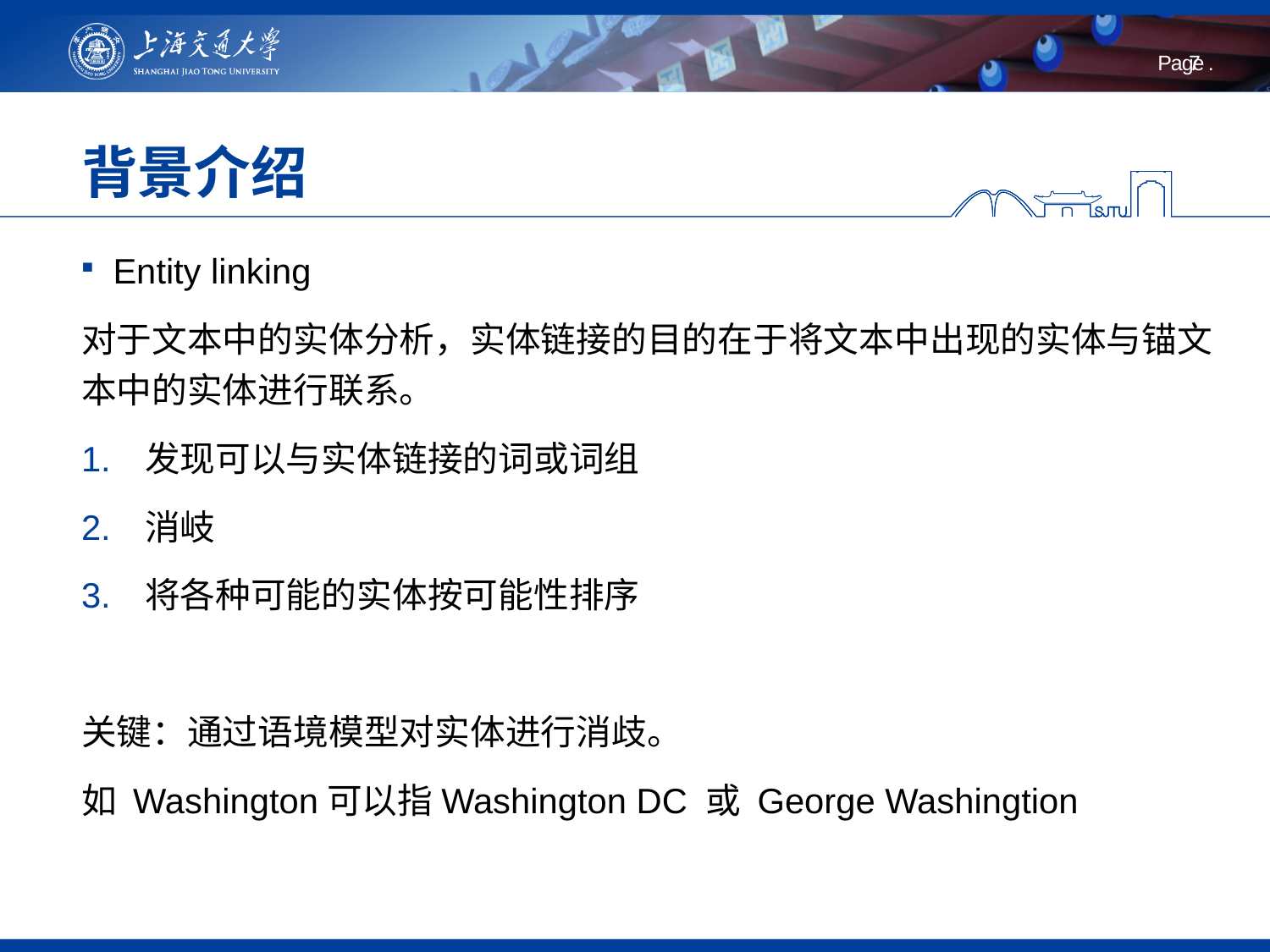

# 背景介绍
Entity linking
对于文本中的实体分析，实体链接的目的在于将文本中出现的实体与锚文本中的实体进行联系。
发现可以与实体链接的词或词组
消岐
将各种可能的实体按可能性排序

关键：通过语境模型对实体进行消歧。
如 Washington可以指Washington DC 或 George Washingtion